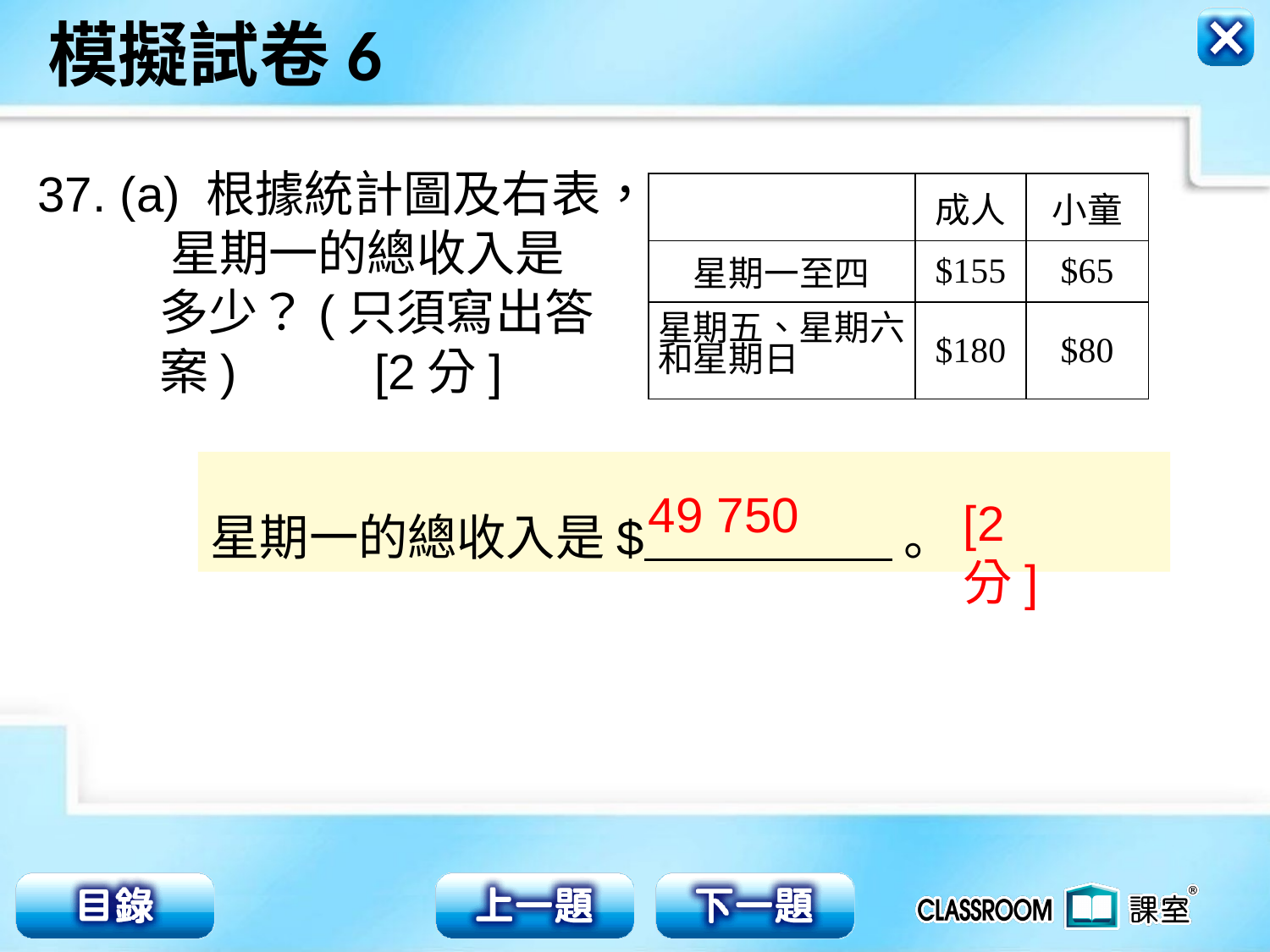

37. (a) 根據統計圖及右表，
           星期一的總收入是
          多少？(只須寫出答
          案)          [2分]
|  | 成人 | 小童 |
| --- | --- | --- |
| 星期一至四 | $155 | $65 |
| 星期五、星期六和星期日 | $180 | $80 |
星期一的總收入是$                  。
49 750
[2分]